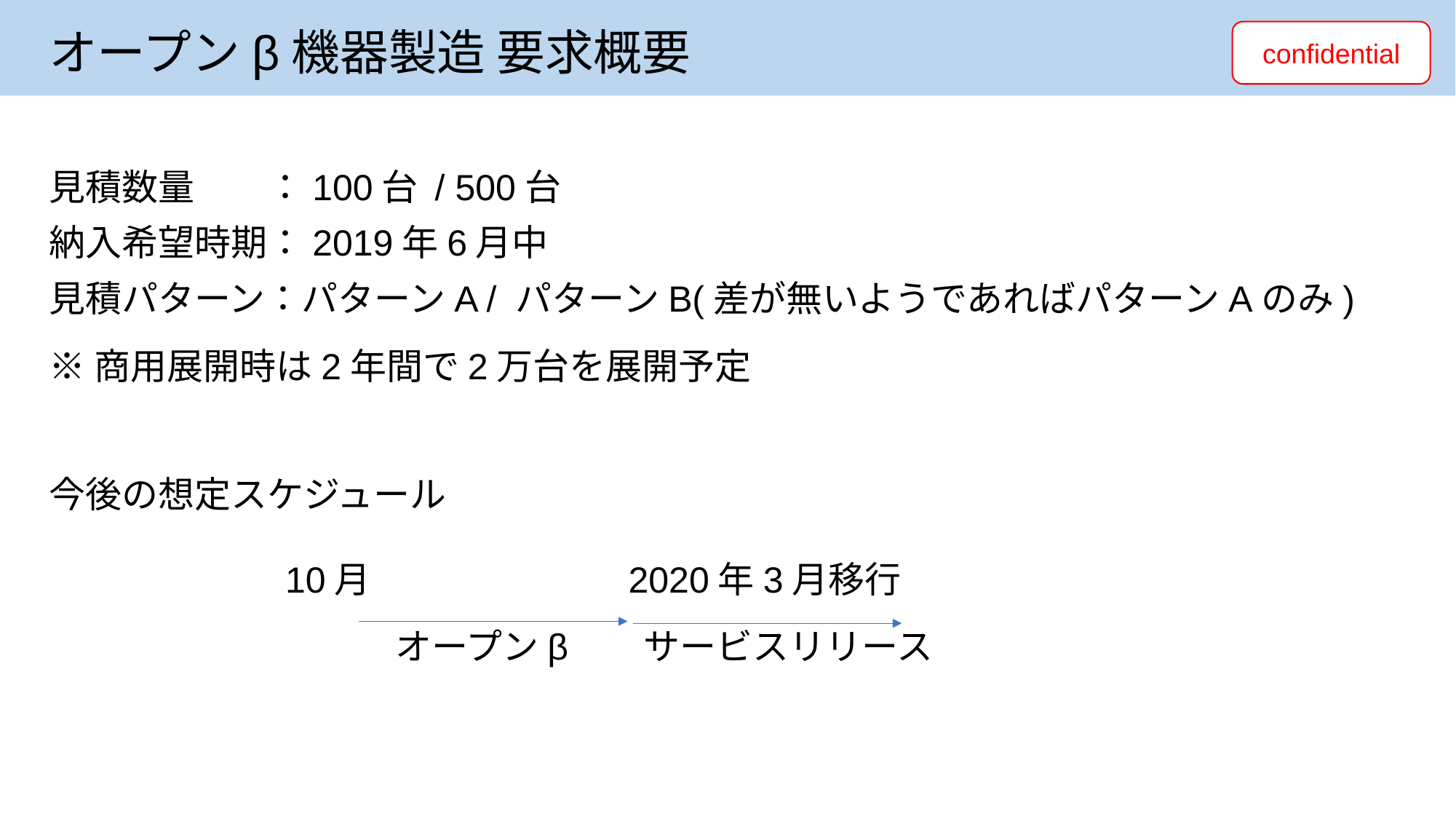

# オープンβ機器製造 要求概要
confidential
見積数量　　：100台 / 500台
納入希望時期：2019年6月中
見積パターン：パターンA / パターンB(差が無いようであればパターンAのみ)

※商用展開時は2年間で2万台を展開予定
今後の想定スケジュール
10月
2020年3月移行
オープンβ
サービスリリース